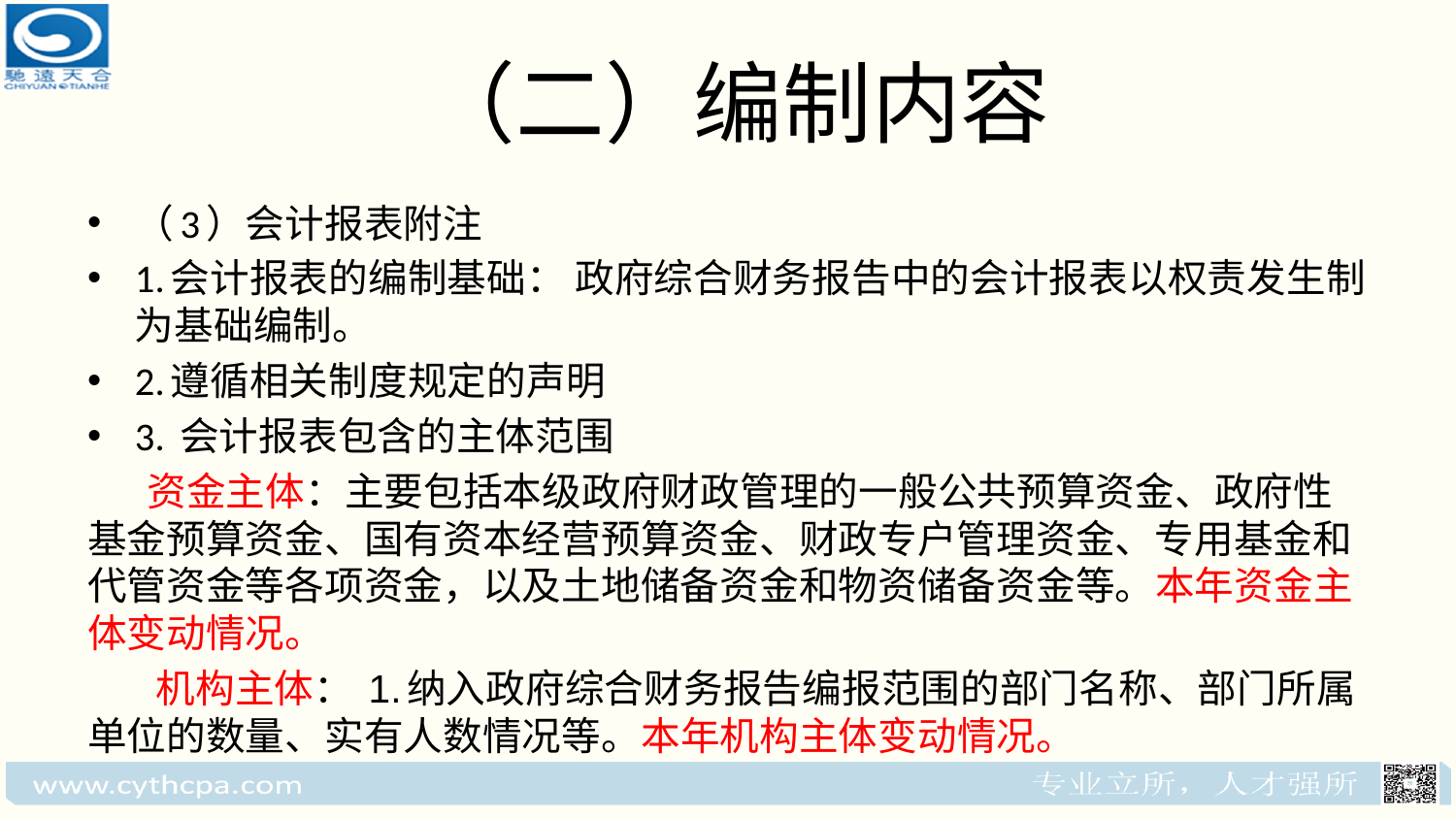

# （二）编制内容
（3）会计报表附注
1.会计报表的编制基础： 政府综合财务报告中的会计报表以权责发生制为基础编制。
2.遵循相关制度规定的声明
3. 会计报表包含的主体范围
      资金主体：主要包括本级政府财政管理的一般公共预算资金、政府性基金预算资金、国有资本经营预算资金、财政专户管理资金、专用基金和代管资金等各项资金，以及土地储备资金和物资储备资金等。本年资金主体变动情况。
       机构主体： 1.纳入政府综合财务报告编报范围的部门名称、部门所属单位的数量、实有人数情况等。本年机构主体变动情况。